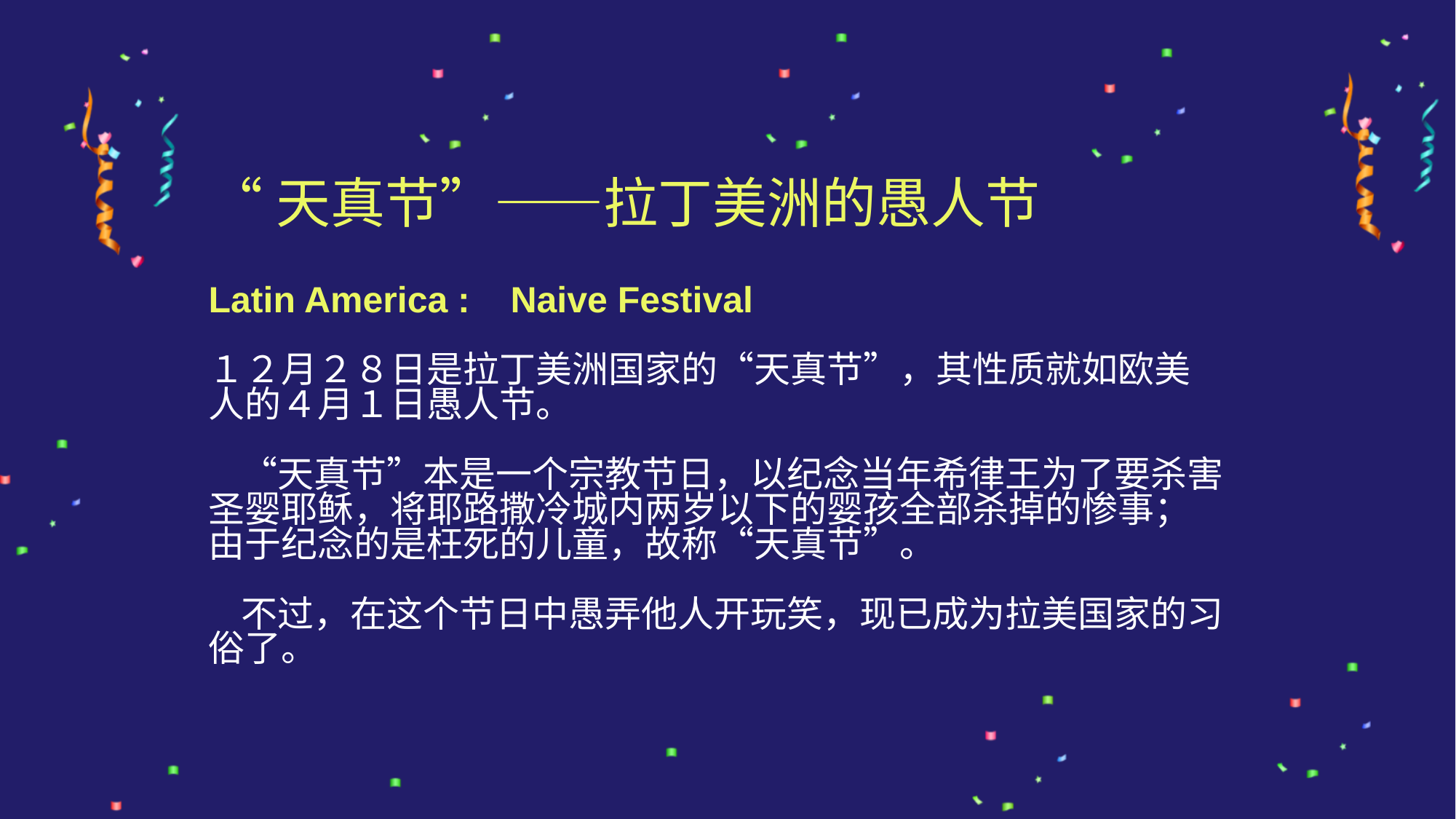

“天真节”——拉丁美洲的愚人节
Latin America :    Naive Festival

１２月２８日是拉丁美洲国家的“天真节”，其性质就如欧美人的４月１日愚人节。
    “天真节”本是一个宗教节日，以纪念当年希律王为了要杀害圣婴耶稣，将耶路撒冷城内两岁以下的婴孩全部杀掉的惨事；由于纪念的是枉死的儿童，故称“天真节”。
    不过，在这个节日中愚弄他人开玩笑，现已成为拉美国家的习俗了。